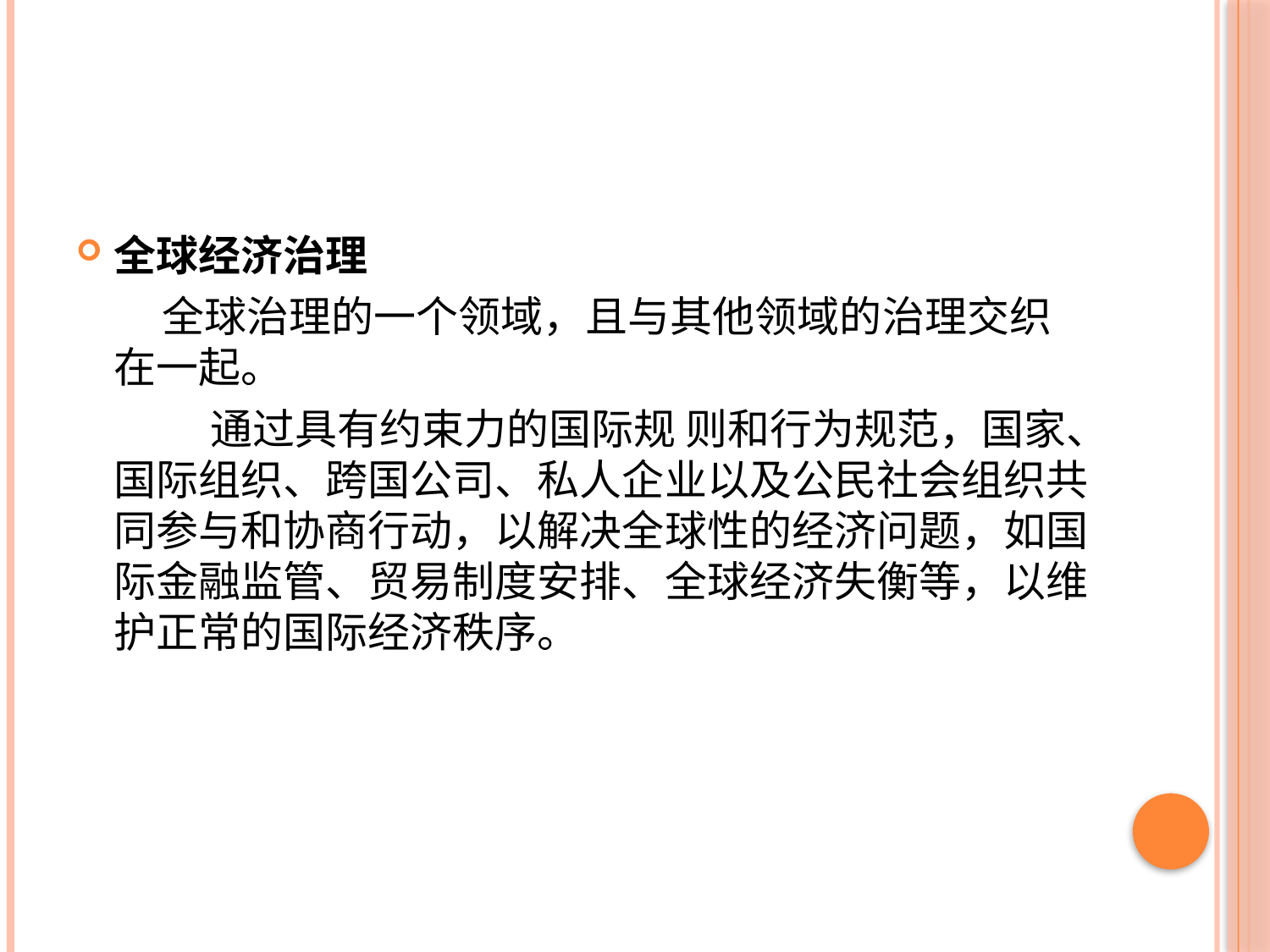

#
全球经济治理
        全球治理的一个领域，且与其他领域的治理交织在一起。
             通过具有约束力的国际规 则和行为规范，国家、国际组织、跨国公司、私人企业以及公民社会组织共同参与和协商行动，以解决全球性的经济问题，如国际金融监管、贸易制度安排、全球经济失衡等，以维护正常的国际经济秩序。